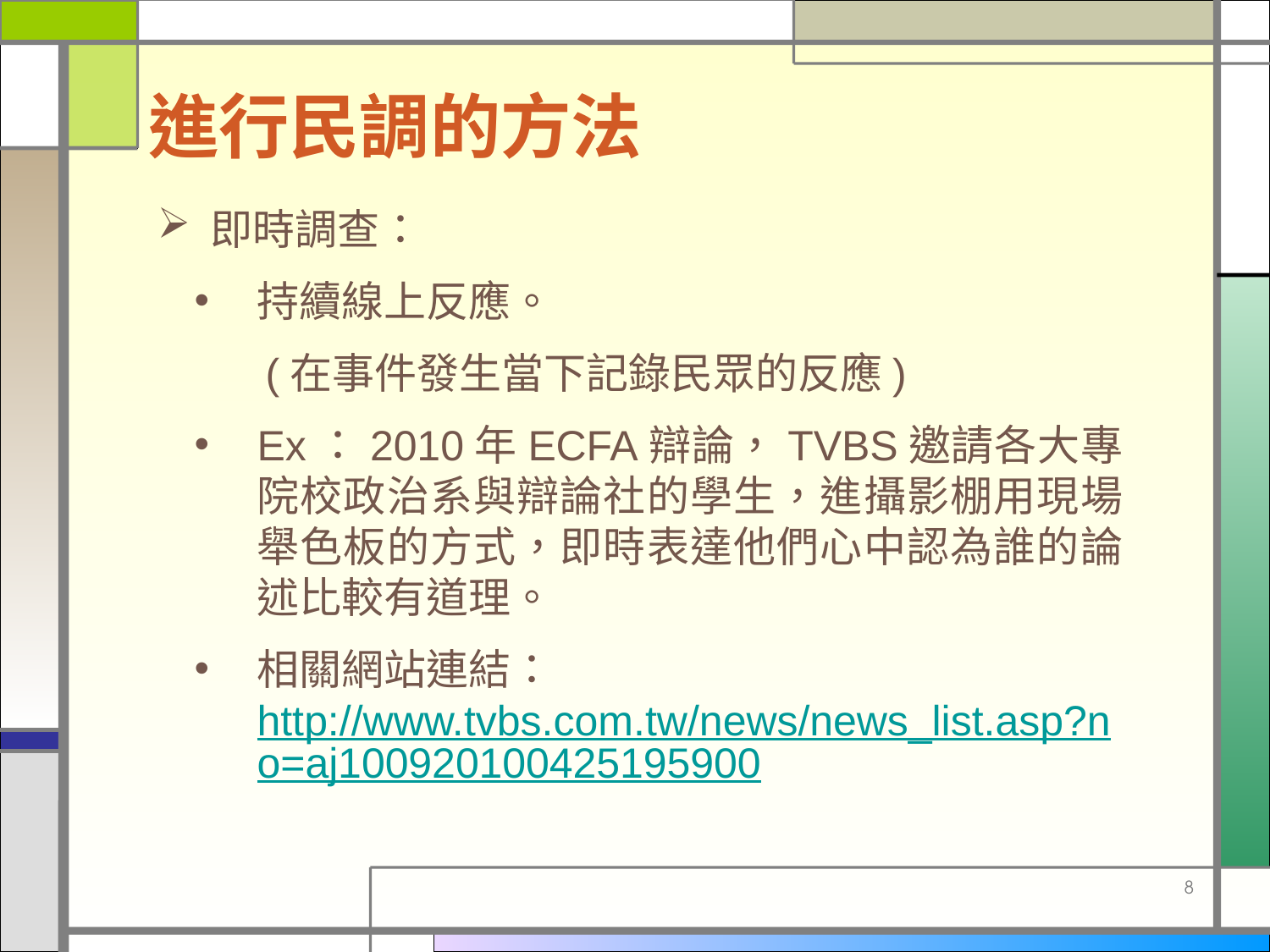

進行民調的方法
 即時調查：
持續線上反應。
      (在事件發生當下記錄民眾的反應)
Ex：2010年ECFA辯論，TVBS邀請各大專院校政治系與辯論社的學生，進攝影棚用現場舉色板的方式，即時表達他們心中認為誰的論述比較有道理。
相關網站連結：http://www.tvbs.com.tw/news/news_list.asp?no=aj100920100425195900
8